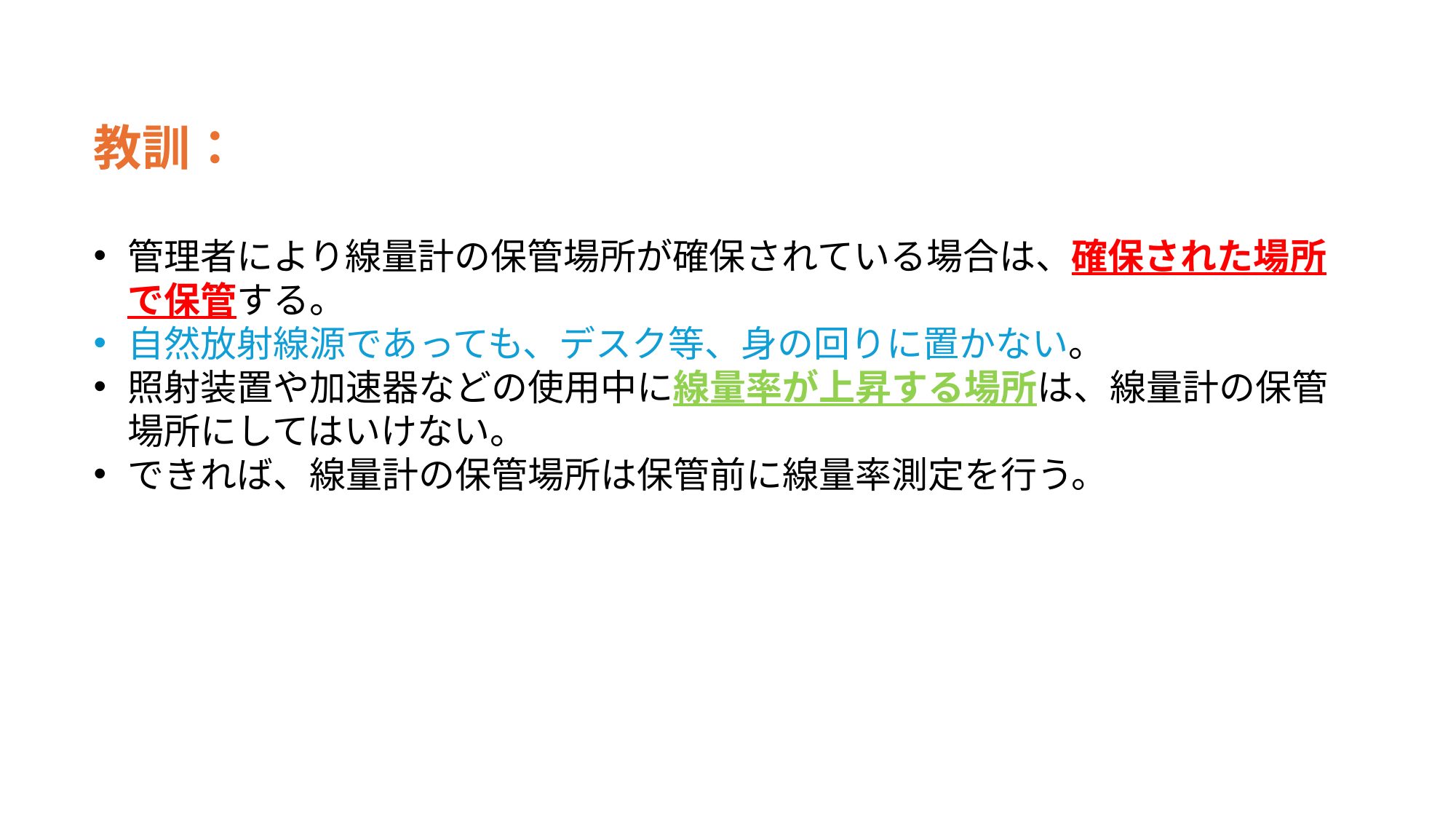

教訓：

管理者により線量計の保管場所が確保されている場合は、確保された場所で保管する。
自然放射線源であっても、デスク等、身の回りに置かない。
照射装置や加速器などの使用中に線量率が上昇する場所は、線量計の保管場所にしてはいけない。
できれば、線量計の保管場所は保管前に線量率測定を行う。